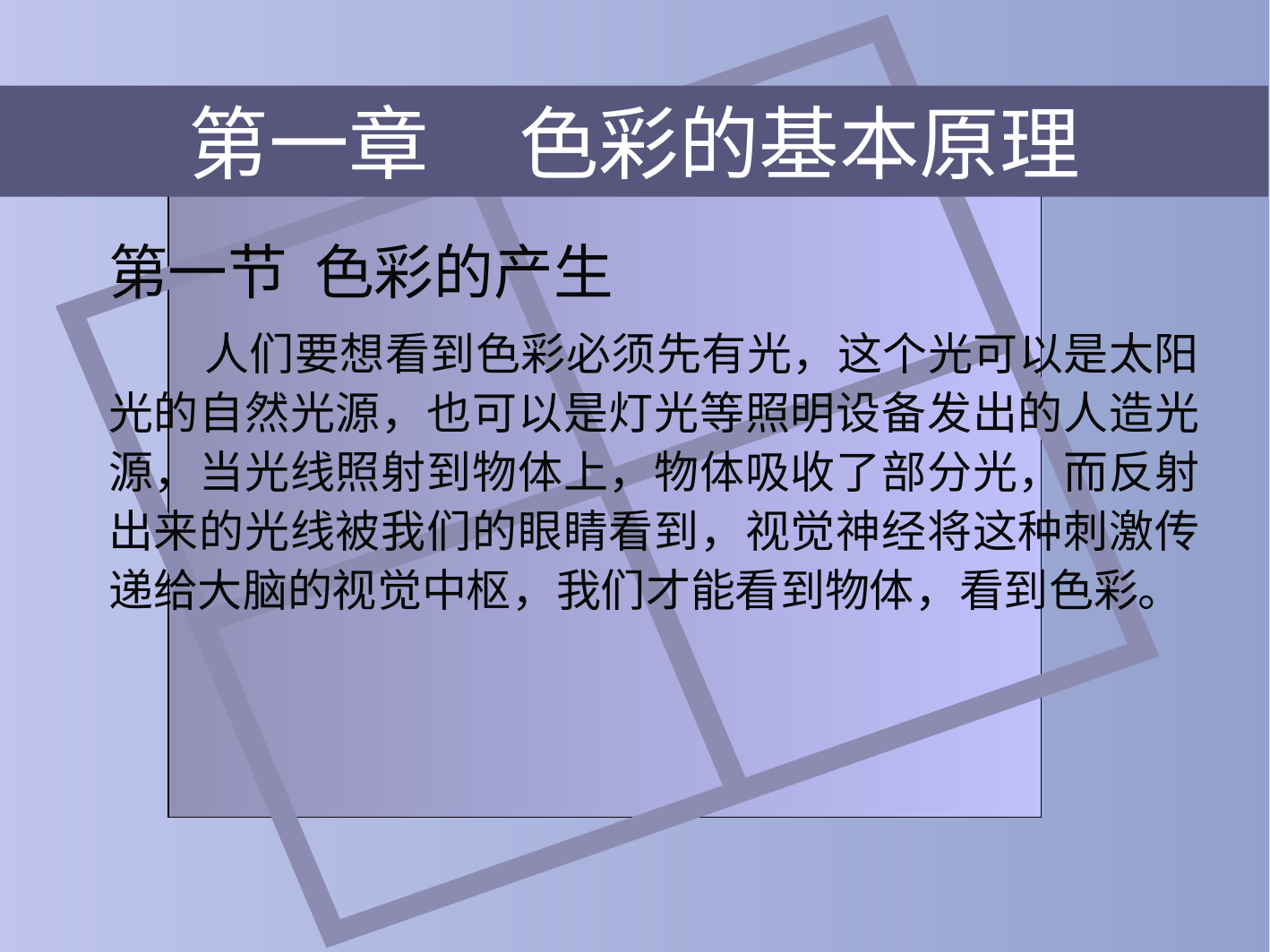

# 第一章     色彩的基本原理
第一节  色彩的产生
        人们要想看到色彩必须先有光，这个光可以是太阳光的自然光源，也可以是灯光等照明设备发出的人造光源，当光线照射到物体上，物体吸收了部分光，而反射出来的光线被我们的眼睛看到，视觉神经将这种刺激传递给大脑的视觉中枢，我们才能看到物体，看到色彩。